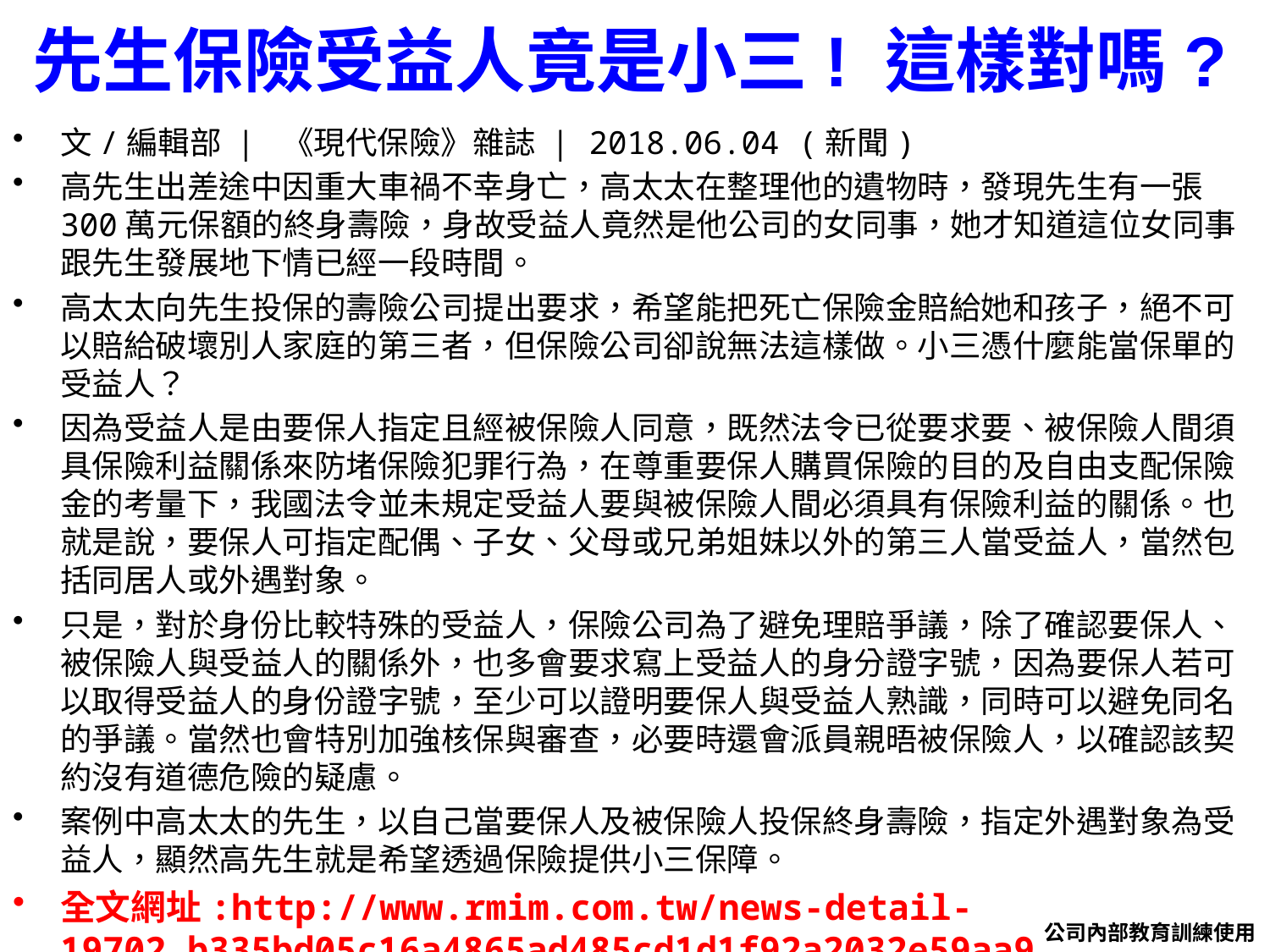

# 先生保險受益人竟是小三! 這樣對嗎?
文/編輯部 | 《現代保險》雜誌 | 2018.06.04 (新聞)
高先生出差途中因重大車禍不幸身亡，高太太在整理他的遺物時，發現先生有一張300萬元保額的終身壽險，身故受益人竟然是他公司的女同事，她才知道這位女同事跟先生發展地下情已經一段時間。
高太太向先生投保的壽險公司提出要求，希望能把死亡保險金賠給她和孩子，絕不可以賠給破壞別人家庭的第三者，但保險公司卻說無法這樣做。小三憑什麼能當保單的受益人？
因為受益人是由要保人指定且經被保險人同意，既然法令已從要求要、被保險人間須具保險利益關係來防堵保險犯罪行為，在尊重要保人購買保險的目的及自由支配保險金的考量下，我國法令並未規定受益人要與被保險人間必須具有保險利益的關係。也就是說，要保人可指定配偶、子女、父母或兄弟姐妹以外的第三人當受益人，當然包括同居人或外遇對象。
只是，對於身份比較特殊的受益人，保險公司為了避免理賠爭議，除了確認要保人、被保險人與受益人的關係外，也多會要求寫上受益人的身分證字號，因為要保人若可以取得受益人的身份證字號，至少可以證明要保人與受益人熟識，同時可以避免同名的爭議。當然也會特別加強核保與審查，必要時還會派員親晤被保險人，以確認該契約沒有道德危險的疑慮。
案例中高太太的先生，以自己當要保人及被保險人投保終身壽險，指定外遇對象為受益人，顯然高先生就是希望透過保險提供小三保障。
全文網址:http://www.rmim.com.tw/news-detail-19702_b335bd05c16a4865ad485cd1d1f92a2032e59aa9

公司內部教育訓練使用